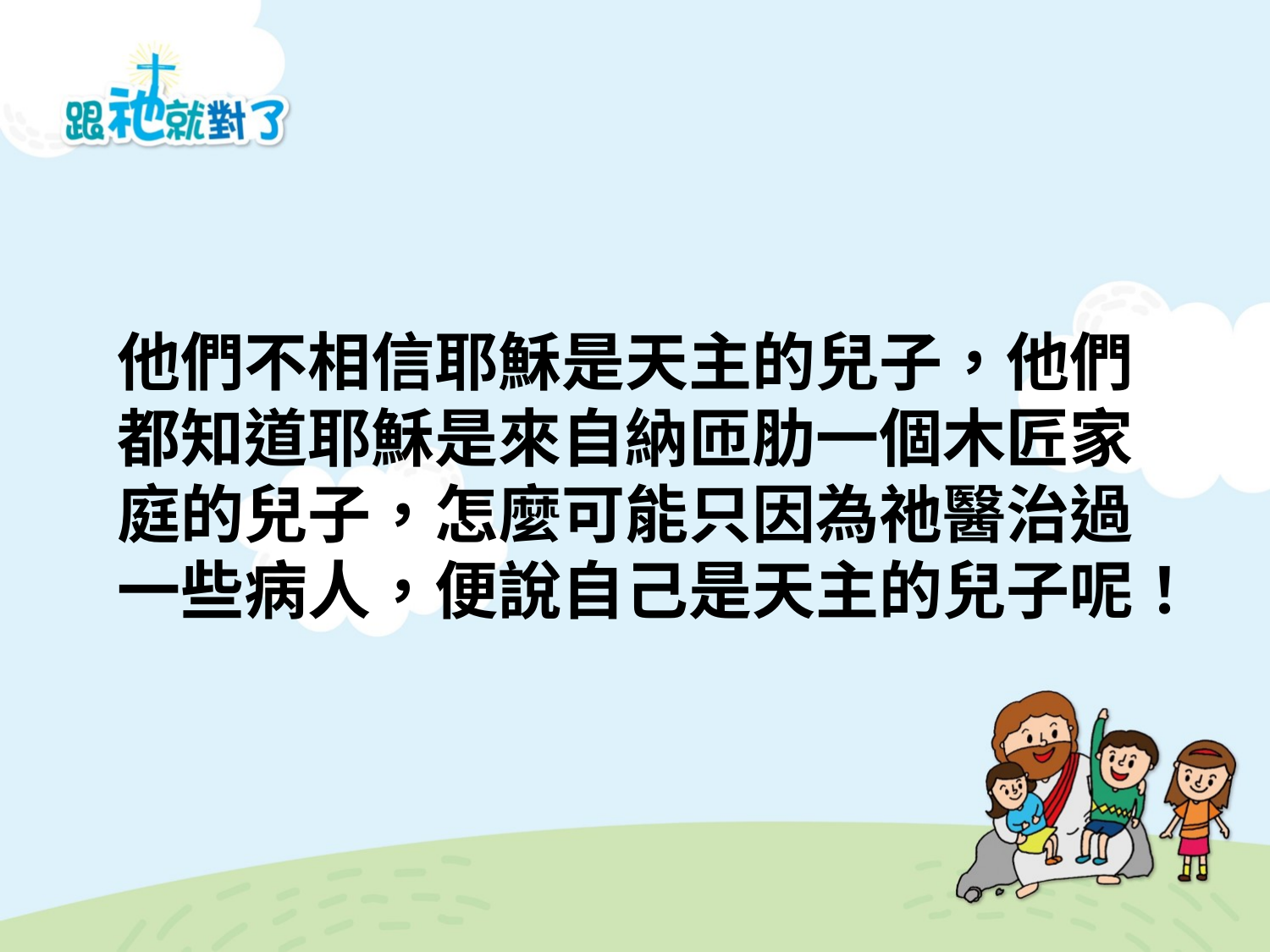

他們不相信耶穌是天主的兒子，他們都知道耶穌是來自納匝肋一個木匠家庭的兒子，怎麼可能只因為祂醫治過一些病人，便說自己是天主的兒子呢！